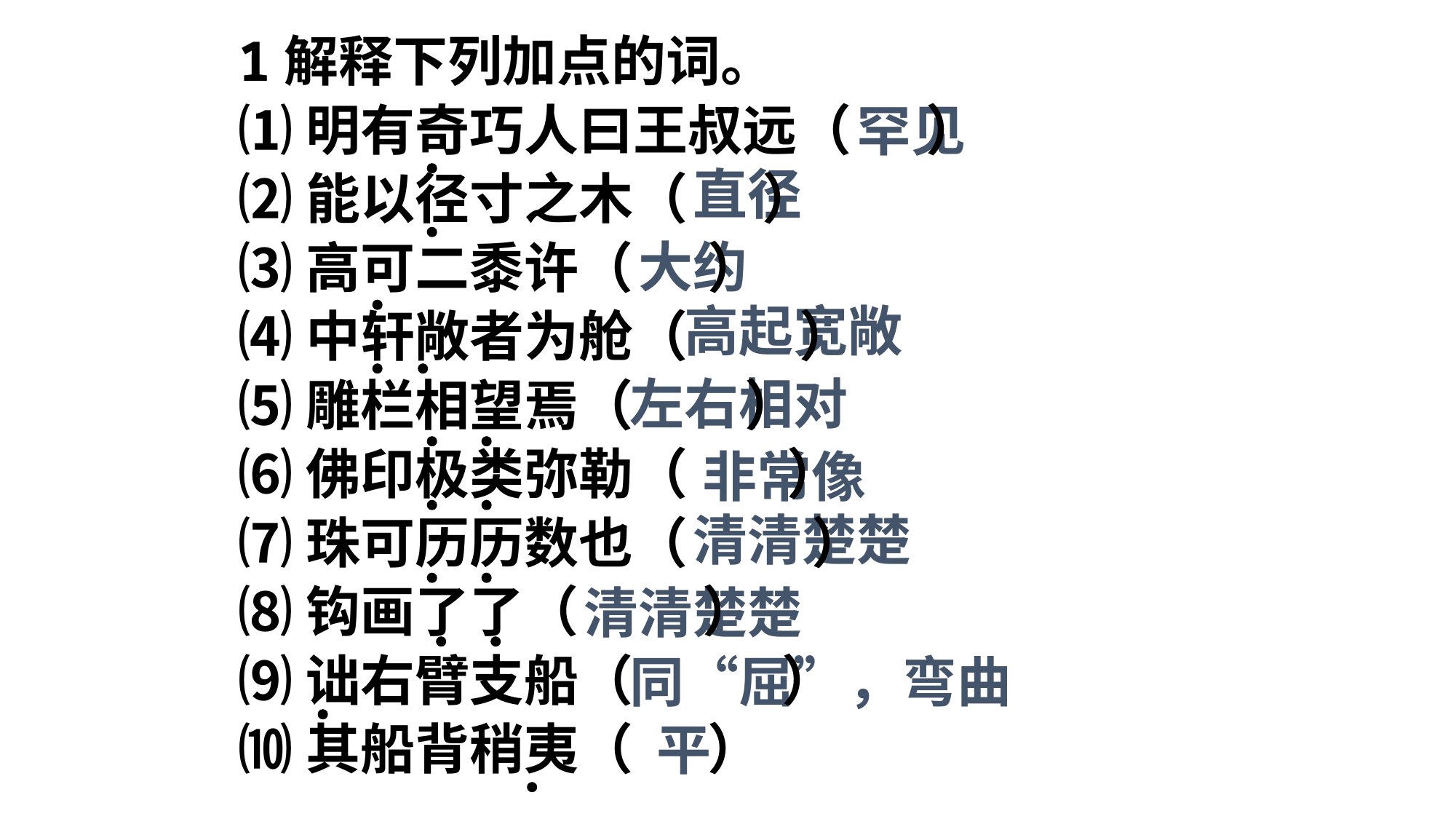

1解释下列加点的词。
⑴明有奇巧人曰王叔远（      ）
⑵能以径寸之木（      ）
⑶高可二黍许（      ）
⑷中轩敞者为舱（         ）
⑸雕栏相望焉（         ）
⑹佛印极类弥勒（        ）
⑺珠可历历数也（          ）
⑻钩画了了（          ）
⑼诎右臂支船（            ）
⑽其船背稍夷（      ）

罕见
直径
大约
高起宽敞
左右相对
非常像
清清楚楚
清清楚楚
同“屈”，弯曲
平